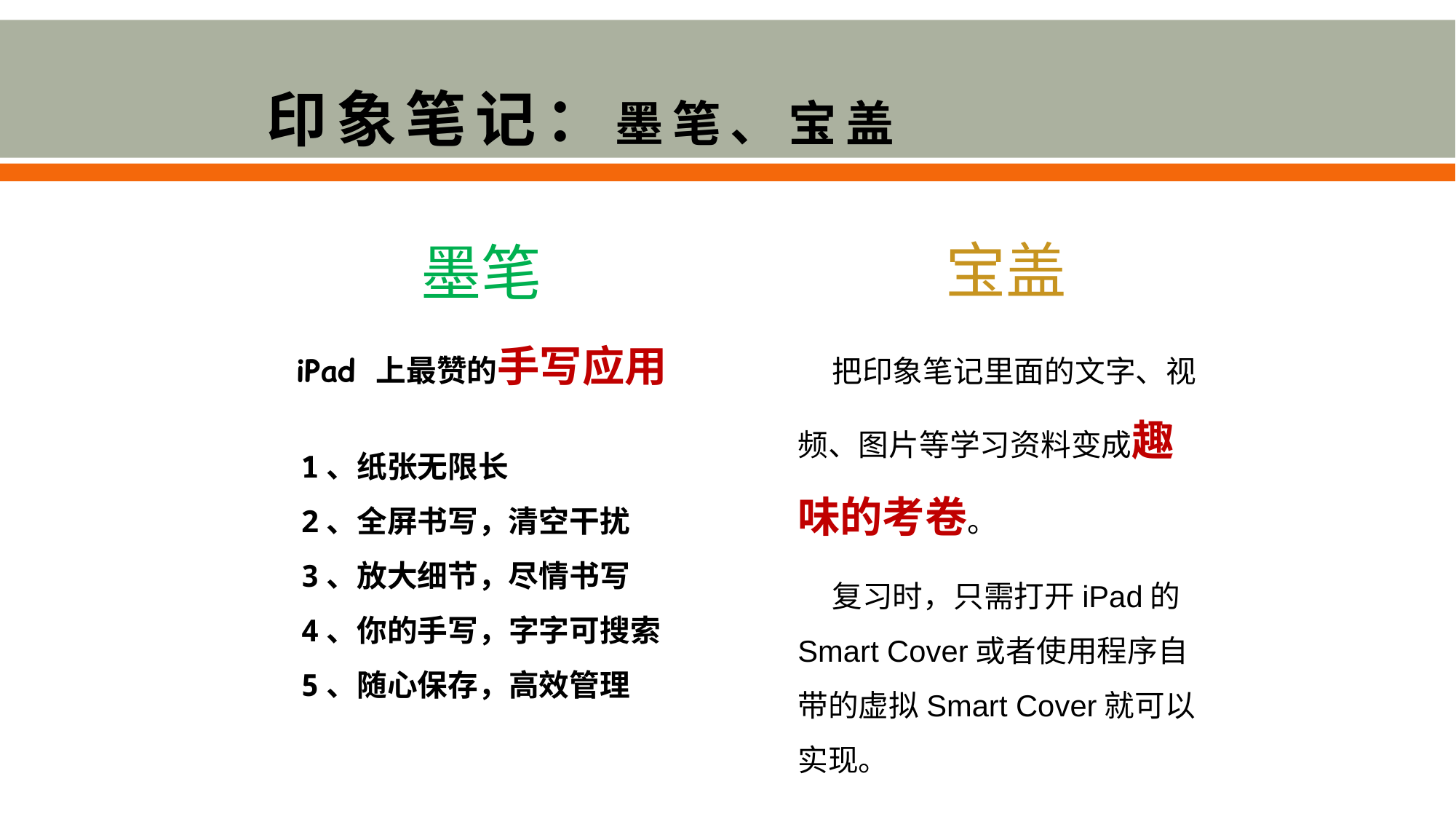

印象笔记：墨笔、宝盖
宝盖
墨笔
    把印象笔记里面的文字、视频、图片等学习资料变成趣味的考卷。
    复习时，只需打开iPad的Smart Cover或者使用程序自带的虚拟Smart Cover就可以实现。
iPad 上最赞的手写应用
1、纸张无限长
2、全屏书写，清空干扰
3、放大细节，尽情书写
4、你的手写，字字可搜索
5、随心保存，高效管理